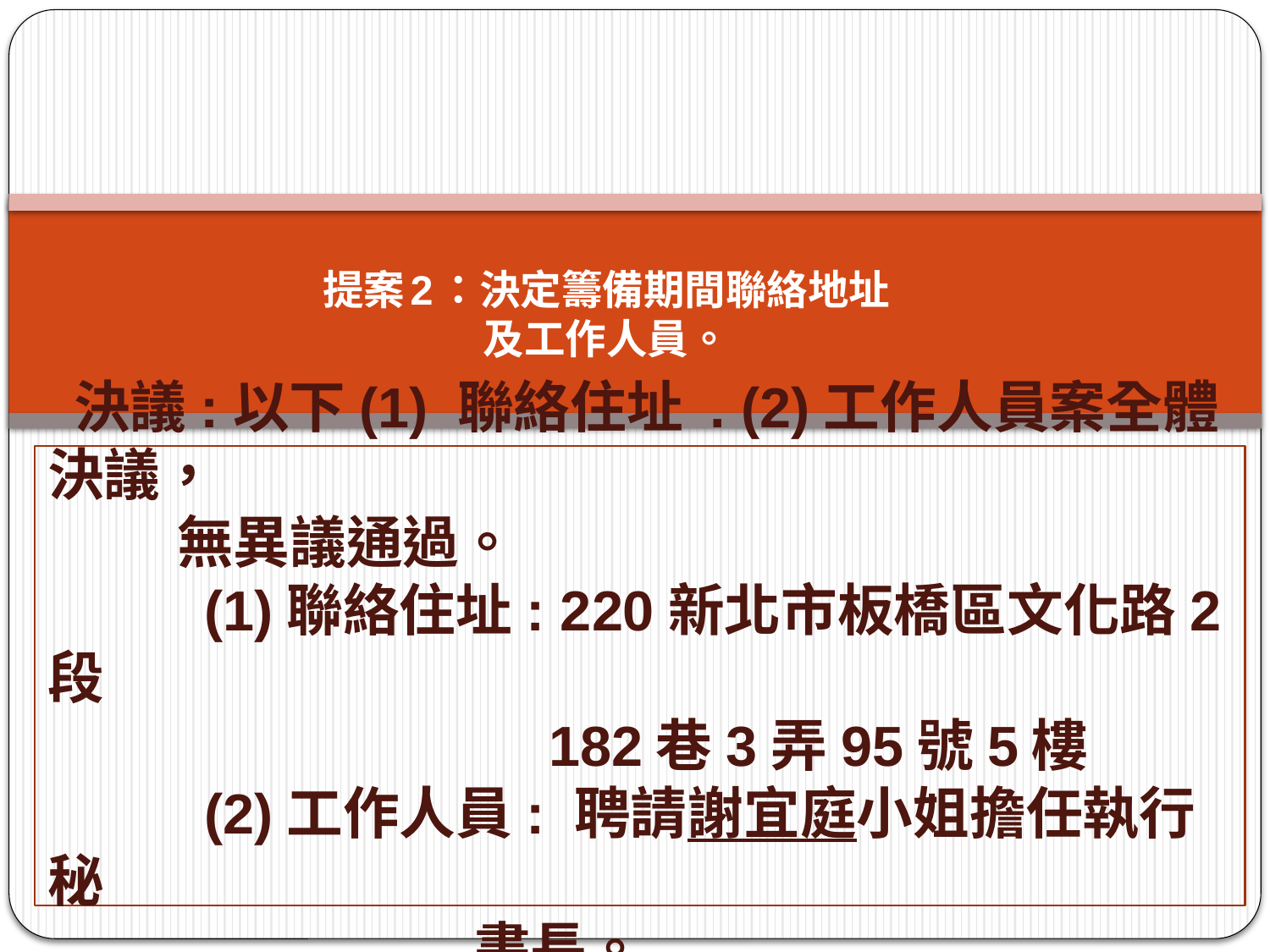

# 提案2：決定籌備期間聯絡地址 及工作人員。

 決議:以下(1) 聯絡住址 . (2)工作人員案全體決議，
         無異議通過。
          (1)聯絡住址: 220新北市板橋區文化路2段
                                182巷3弄95號5樓
          (2)工作人員: 聘請謝宜庭小姐擔任執行秘
                                書長。